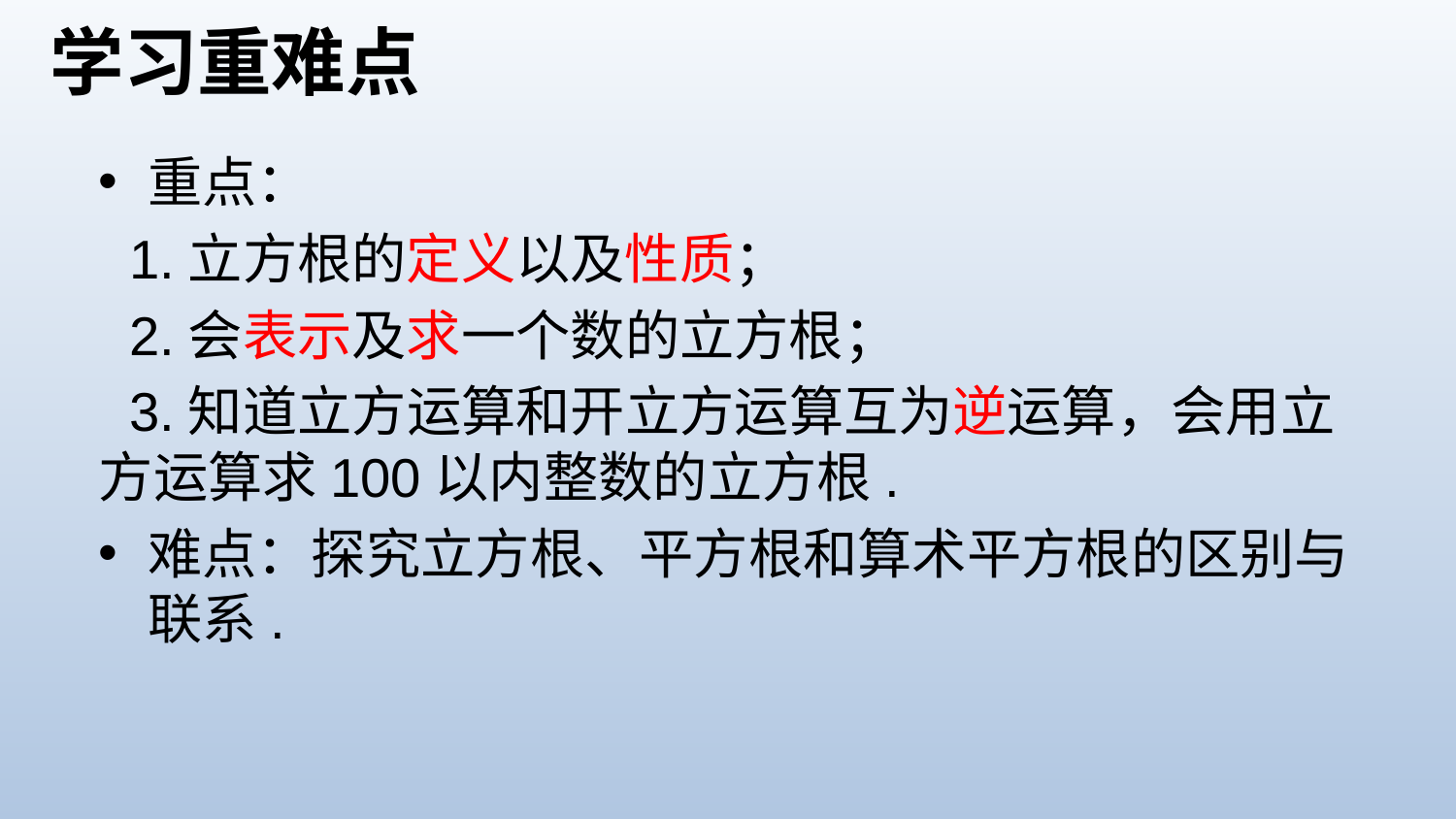

# 学习重难点

重点：
  1.立方根的定义以及性质；
  2.会表示及求一个数的立方根；
  3.知道立方运算和开立方运算互为逆运算，会用立方运算求100以内整数的立方根.
难点：探究立方根、平方根和算术平方根的区别与联系.